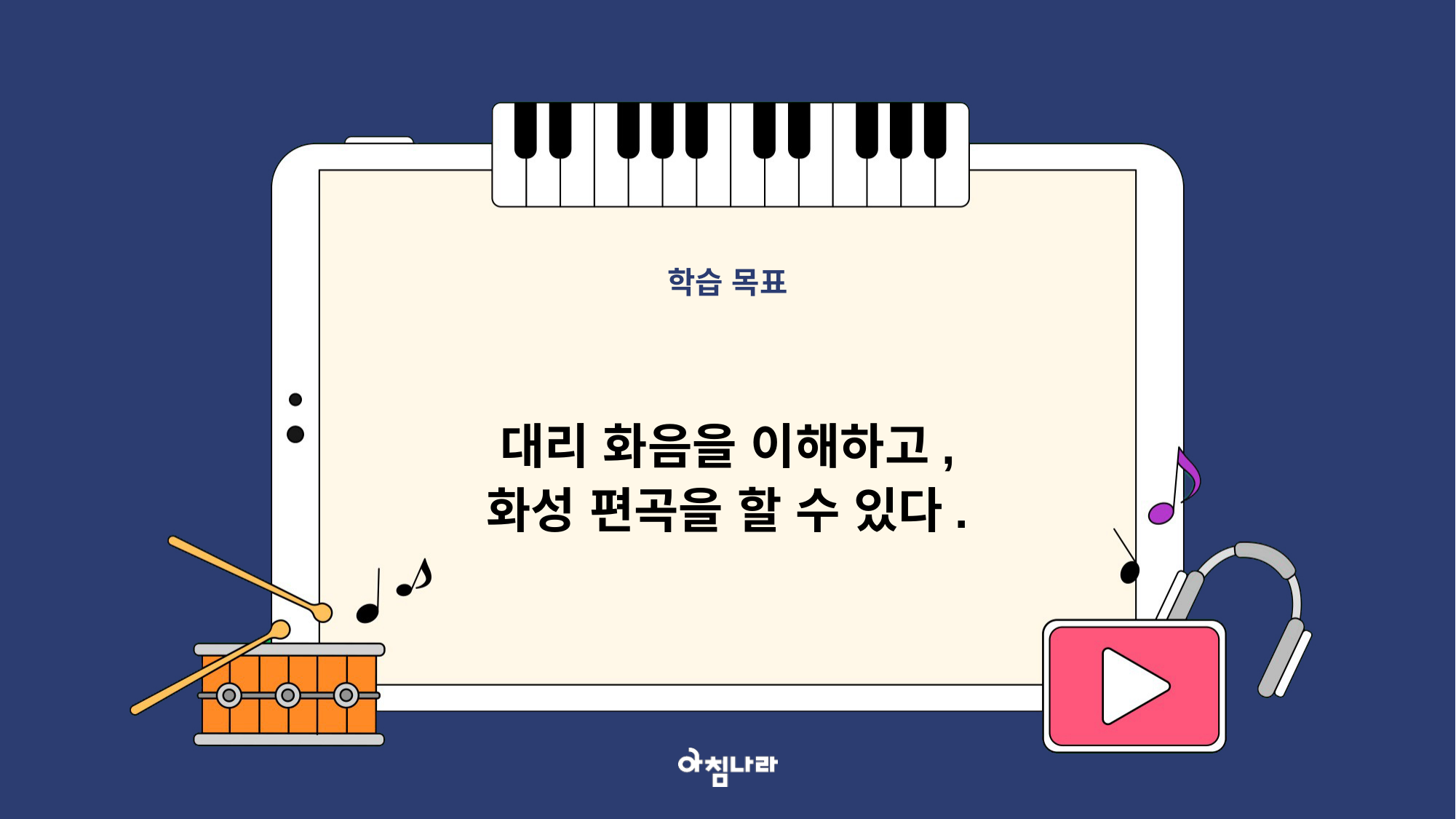

학습 목표
대리 화음을 이해하고,
화성 편곡을 할 수 있다.